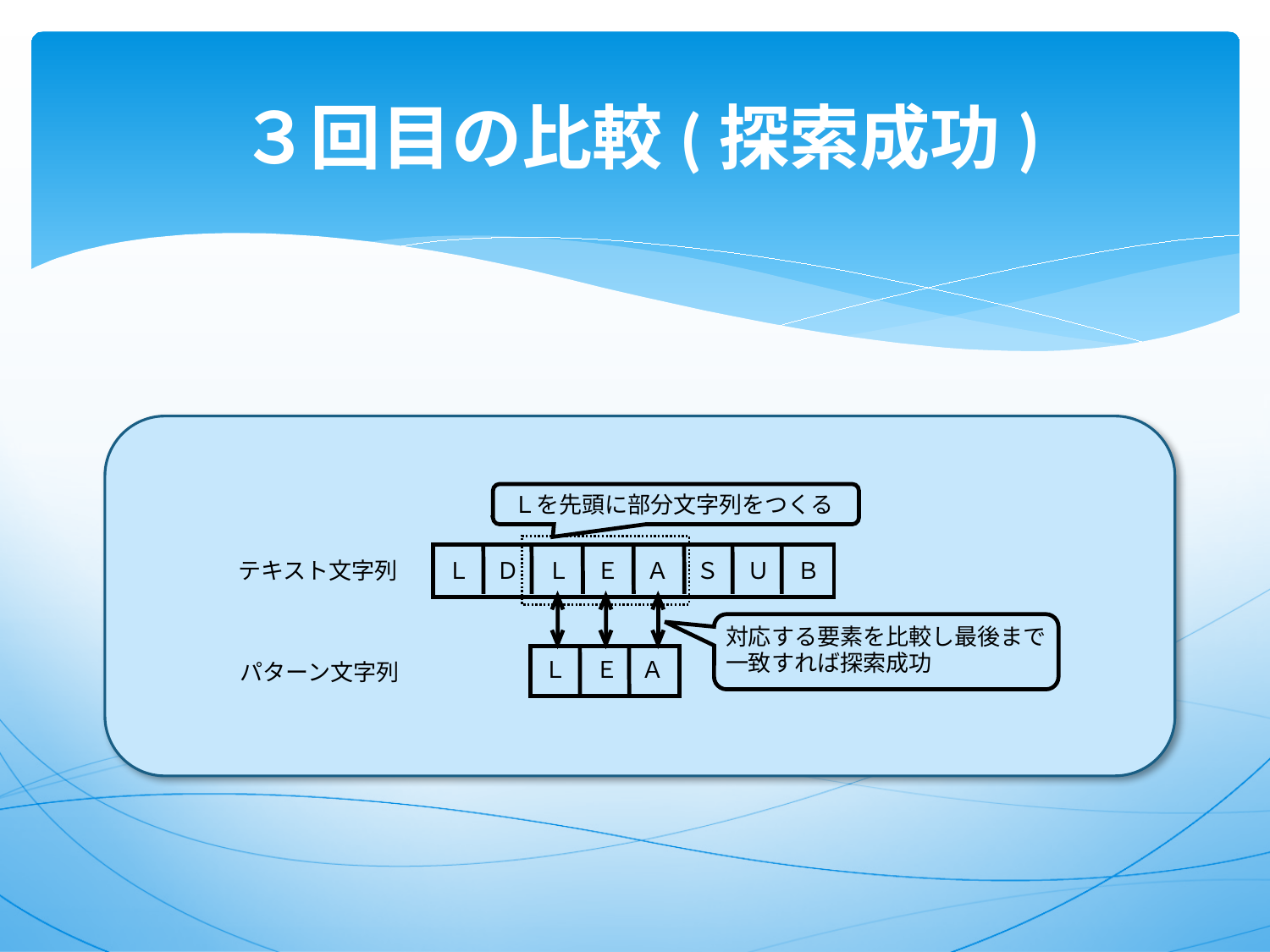

# ３回目の比較(探索成功)

Ｌを先頭に部分文字列をつくる

テキスト文字列
Ｌ
Ｄ
Ｌ
Ｅ
Ａ
Ｓ
Ｕ
Ｂ

対応する要素を比較し最後まで一致すれば探索成功

Ｌ
Ｅ
Ａ
パターン文字列